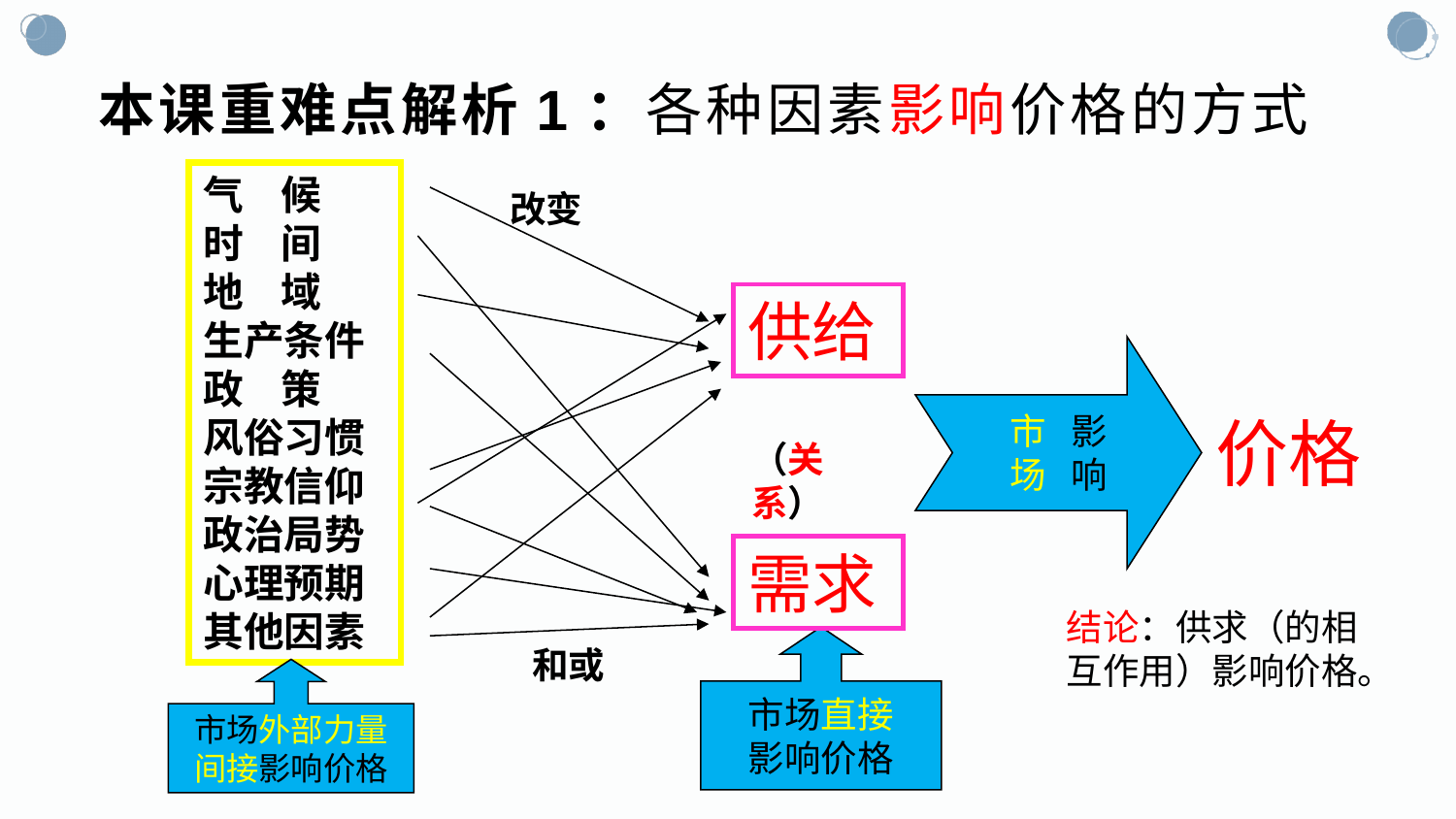

# 本课重难点解析1：各种因素影响价格的方式
气    候
时    间
地    域
生产条件
政    策
风俗习惯
宗教信仰
政治局势
心理预期
其他因素
改变

供给
市   影
场   响
价格
（关系）
需求
结论：供求（的相互作用）影响价格。
市场直接
影响价格
和或
市场外部力量
间接影响价格